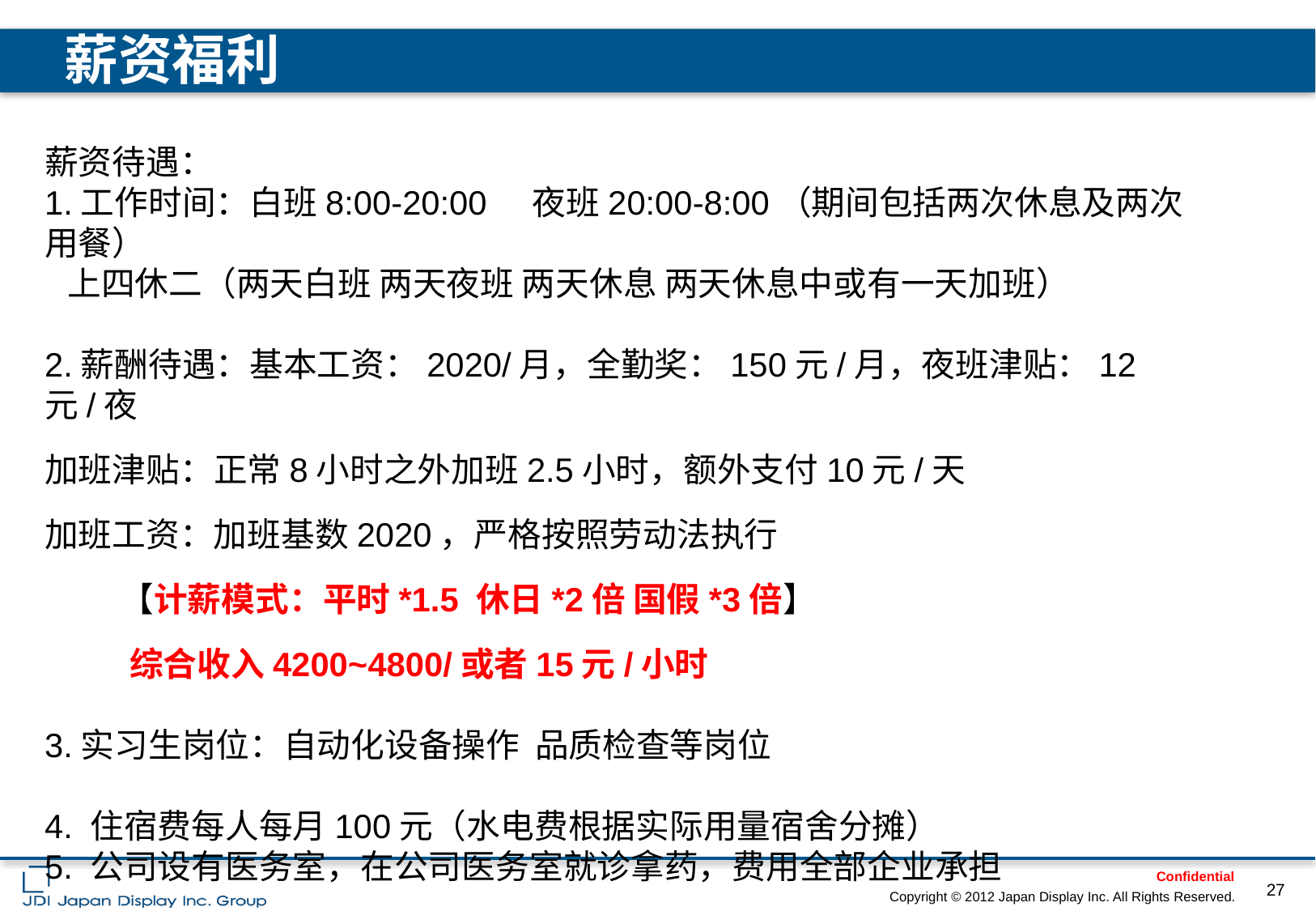

# 薪资福利
薪资待遇：
1.工作时间：白班8:00-20:00    夜班20:00-8:00（期间包括两次休息及两次用餐）
  上四休二（两天白班 两天夜班 两天休息 两天休息中或有一天加班）

2.薪酬待遇：基本工资：2020/月，全勤奖：150元/月，夜班津贴：12元/夜
加班津贴：正常8小时之外加班2.5小时，额外支付10元/天
加班工资：加班基数2020，严格按照劳动法执行
         【计薪模式：平时*1.5 休日*2倍 国假*3倍】
          综合收入4200~4800/或者15元/小时

3.实习生岗位：自动化设备操作  品质检查等岗位

4. 住宿费每人每月100元（水电费根据实际用量宿舍分摊）
5. 公司设有医务室，在公司医务室就诊拿药，费用全部企业承担